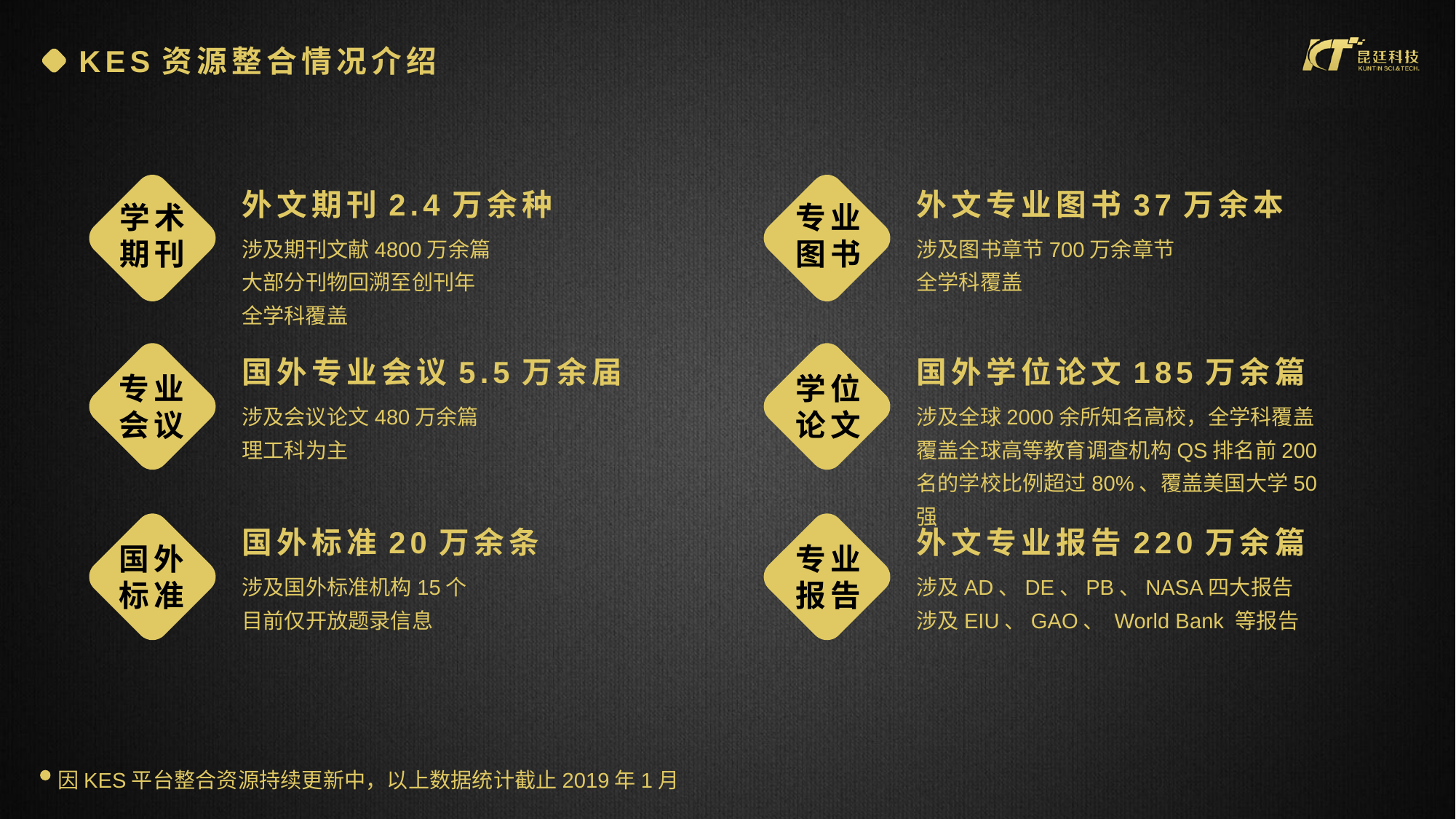

KES资源整合情况介绍

外文期刊2.4万余种
涉及期刊文献4800万余篇
大部分刊物回溯至创刊年
全学科覆盖
外文专业图书37万余本
涉及图书章节700万余章节
全学科覆盖

学术期刊
专业图书
国外专业会议5.5万余届
涉及会议论文480万余篇
理工科为主
国外学位论文185万余篇
涉及全球2000余所知名高校，全学科覆盖
覆盖全球高等教育调查机构QS排名前200名的学校比例超过80%、覆盖美国大学50强

专业会议
学位论文
国外标准20万余条
涉及国外标准机构15个
目前仅开放题录信息
外文专业报告220万余篇
涉及AD、DE、PB、NASA四大报告
涉及EIU、GAO、 World Bank 等报告

国外标准
专业报告
因KES平台整合资源持续更新中，以上数据统计截止2019年1月